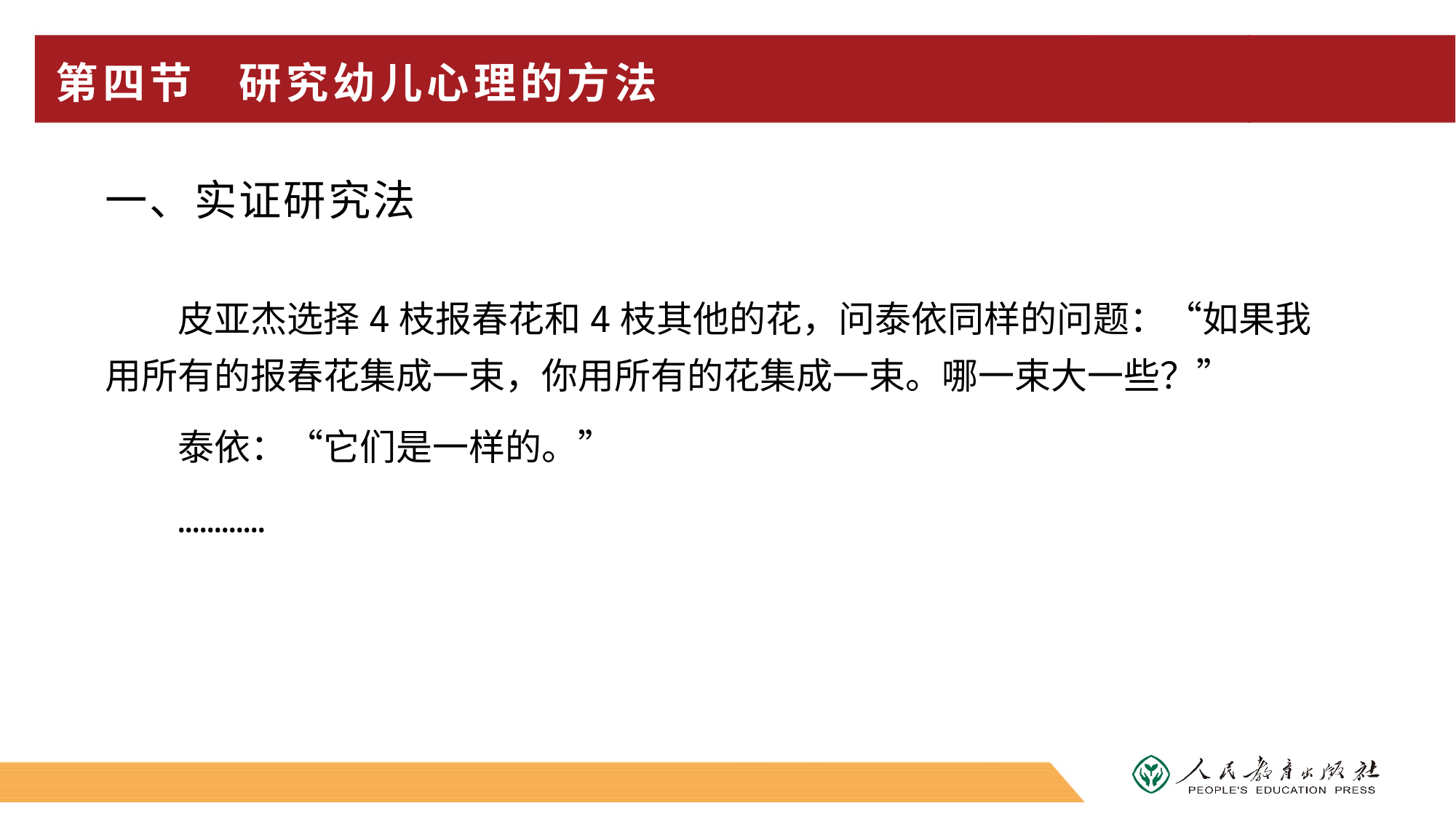

# 第四节   研究幼儿心理的方法
一、实证研究法
皮亚杰选择4枝报春花和4枝其他的花，问泰依同样的问题：“如果我用所有的报春花集成一束，你用所有的花集成一束。哪一束大一些？”
泰依：“它们是一样的。”
…………